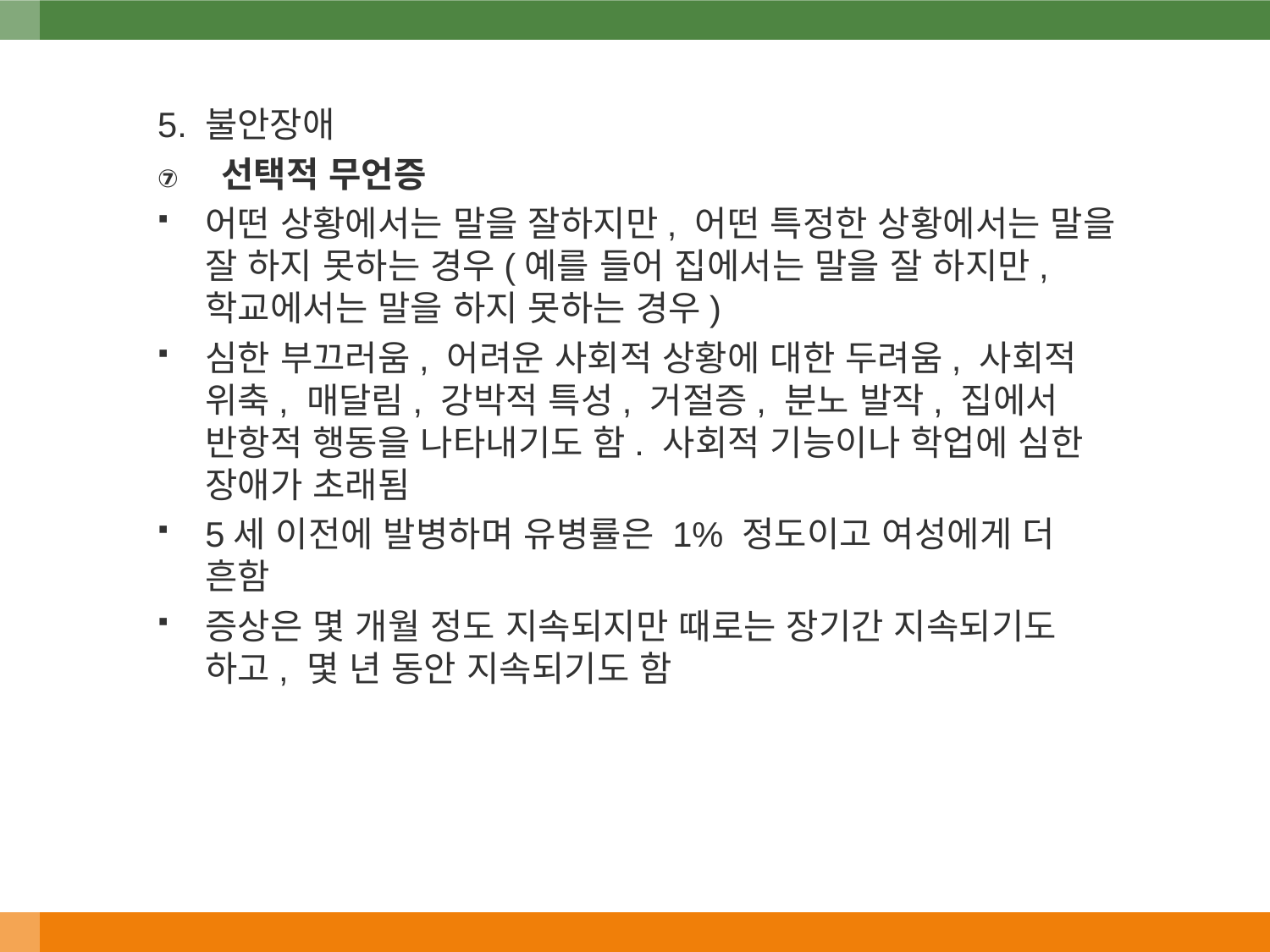

5. 불안장애
선택적 무언증
어떤 상황에서는 말을 잘하지만, 어떤 특정한 상황에서는 말을 잘 하지 못하는 경우(예를 들어 집에서는 말을 잘 하지만, 학교에서는 말을 하지 못하는 경우)
심한 부끄러움, 어려운 사회적 상황에 대한 두려움, 사회적 위축, 매달림, 강박적 특성, 거절증, 분노 발작, 집에서 반항적 행동을 나타내기도 함. 사회적 기능이나 학업에 심한 장애가 초래됨
5세 이전에 발병하며 유병률은 1% 정도이고 여성에게 더 흔함
증상은 몇 개월 정도 지속되지만 때로는 장기간 지속되기도 하고, 몇 년 동안 지속되기도 함